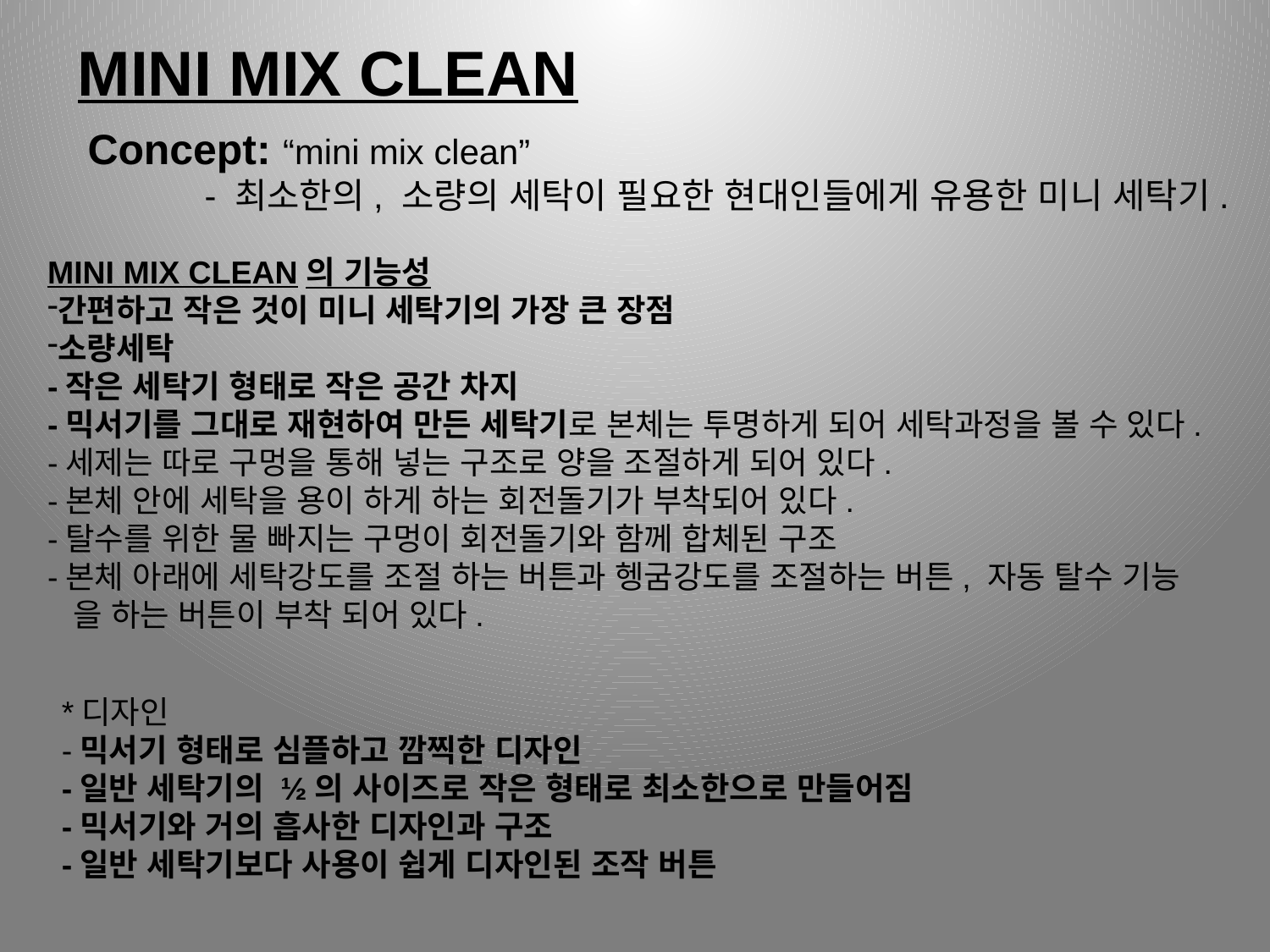

MINI MIX CLEAN
Concept: “mini mix clean”
            - 최소한의, 소량의 세탁이 필요한 현대인들에게 유용한 미니 세탁기.

MINI MIX CLEAN의 기능성
간편하고 작은 것이 미니 세탁기의 가장 큰 장점
소량세탁
-작은 세탁기 형태로 작은 공간 차지
-믹서기를 그대로 재현하여 만든 세탁기로 본체는 투명하게 되어 세탁과정을 볼 수 있다.
-세제는 따로 구멍을 통해 넣는 구조로 양을 조절하게 되어 있다.
-본체 안에 세탁을 용이 하게 하는 회전돌기가 부착되어 있다.
-탈수를 위한 물 빠지는 구멍이 회전돌기와 함께 합체된 구조
-본체 아래에 세탁강도를 조절 하는 버튼과 헹굼강도를 조절하는 버튼, 자동 탈수 기능
  을 하는 버튼이 부착 되어 있다.

*디자인
-믹서기 형태로 심플하고 깜찍한 디자인
-일반 세탁기의 ½의 사이즈로 작은 형태로 최소한으로 만들어짐
-믹서기와 거의 흡사한 디자인과 구조
-일반 세탁기보다 사용이 쉽게 디자인된 조작 버튼